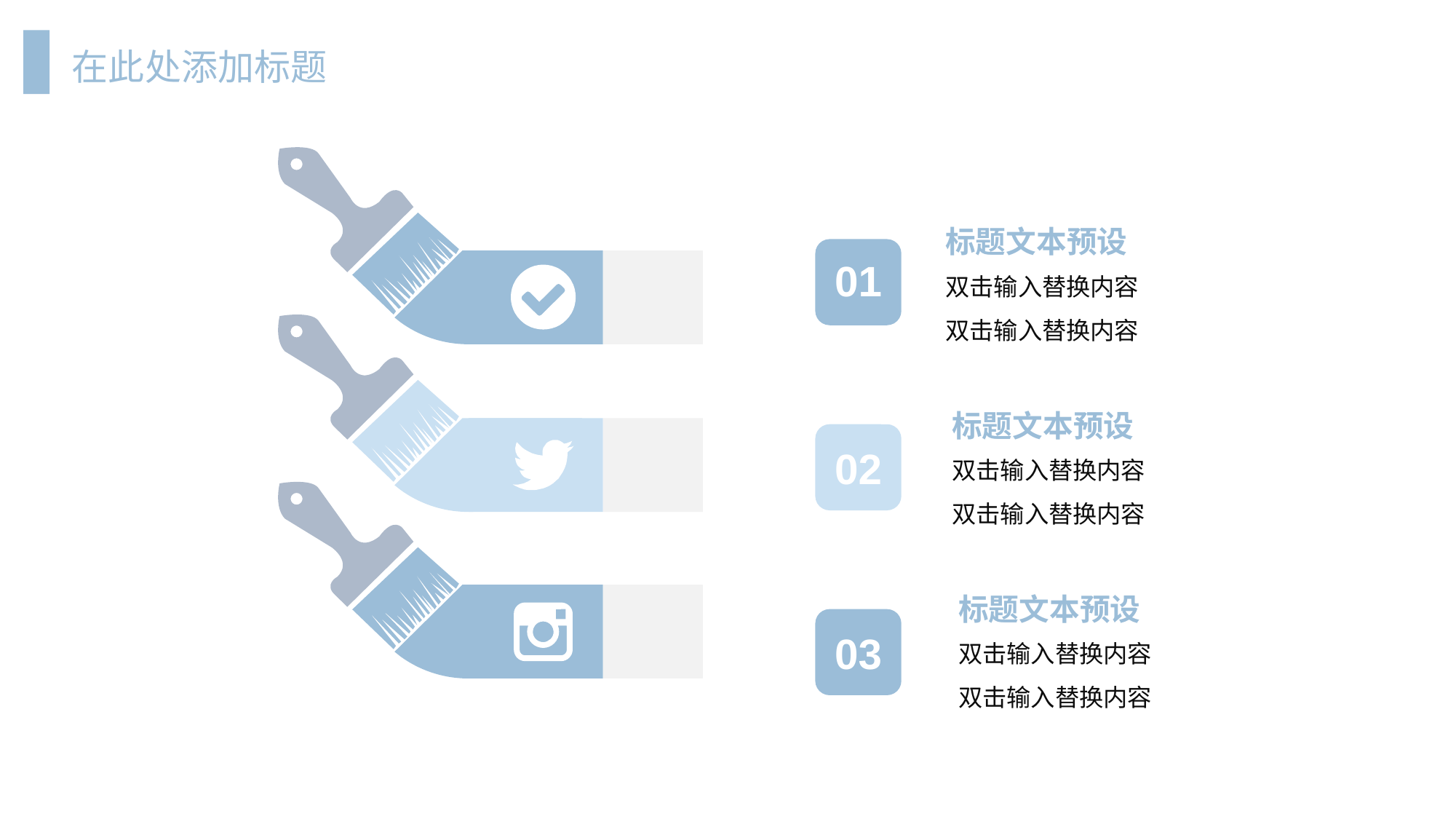

在此处添加标题

标题文本预设
双击输入替换内容
双击输入替换内容
01

标题文本预设
双击输入替换内容
双击输入替换内容
02

标题文本预设
双击输入替换内容
双击输入替换内容
03